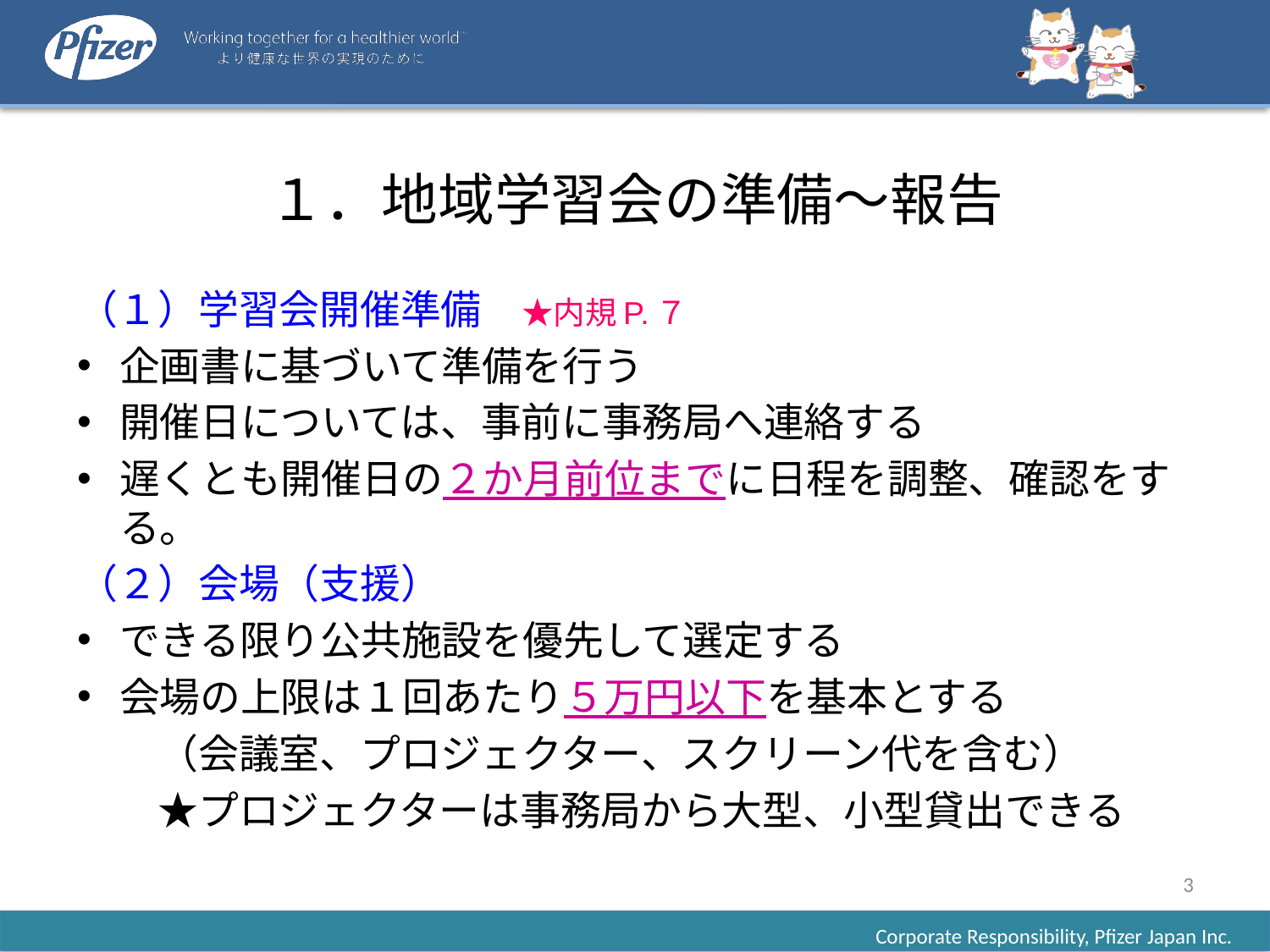

# １．地域学習会の準備～報告
（１）学習会開催準備　★内規P.７
企画書に基づいて準備を行う
開催日については、事前に事務局へ連絡する
遅くとも開催日の２か月前位までに日程を調整、確認をする。
（２）会場（支援）
できる限り公共施設を優先して選定する
会場の上限は１回あたり５万円以下を基本とする
　　（会議室、プロジェクター、スクリーン代を含む）
　　★プロジェクターは事務局から大型、小型貸出できる

3